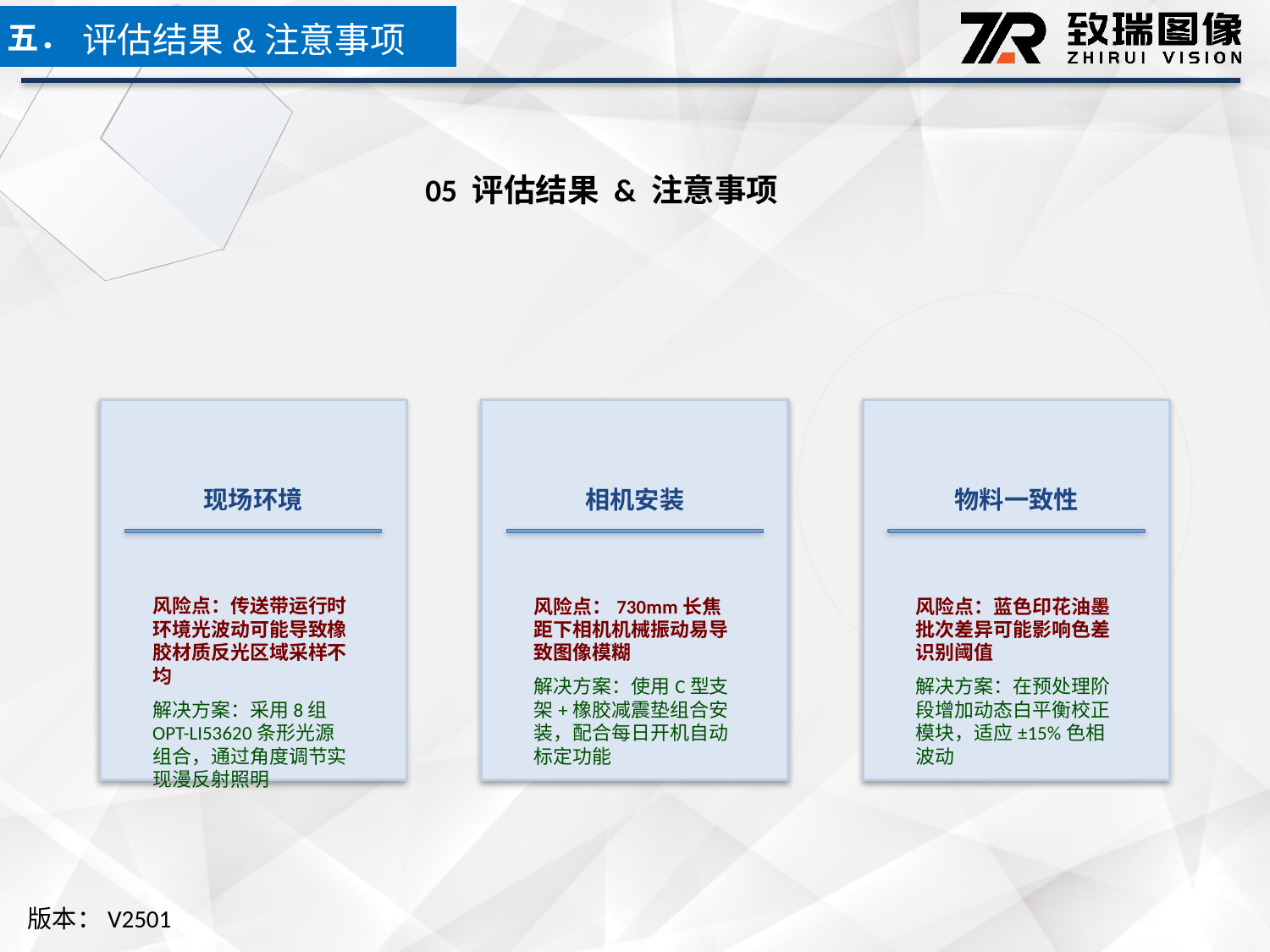

五．
评估结果&注意事项

05 评估结果 & 注意事项

现场环境

相机安装

物料一致性

风险点：传送带运行时环境光波动可能导致橡胶材质反光区域采样不均
解决方案：采用8组OPT-LI53620条形光源组合，通过角度调节实现漫反射照明

风险点：730mm长焦距下相机机械振动易导致图像模糊
解决方案：使用C型支架+橡胶减震垫组合安装，配合每日开机自动标定功能

风险点：蓝色印花油墨批次差异可能影响色差识别阈值
解决方案：在预处理阶段增加动态白平衡校正模块，适应±15%色相波动